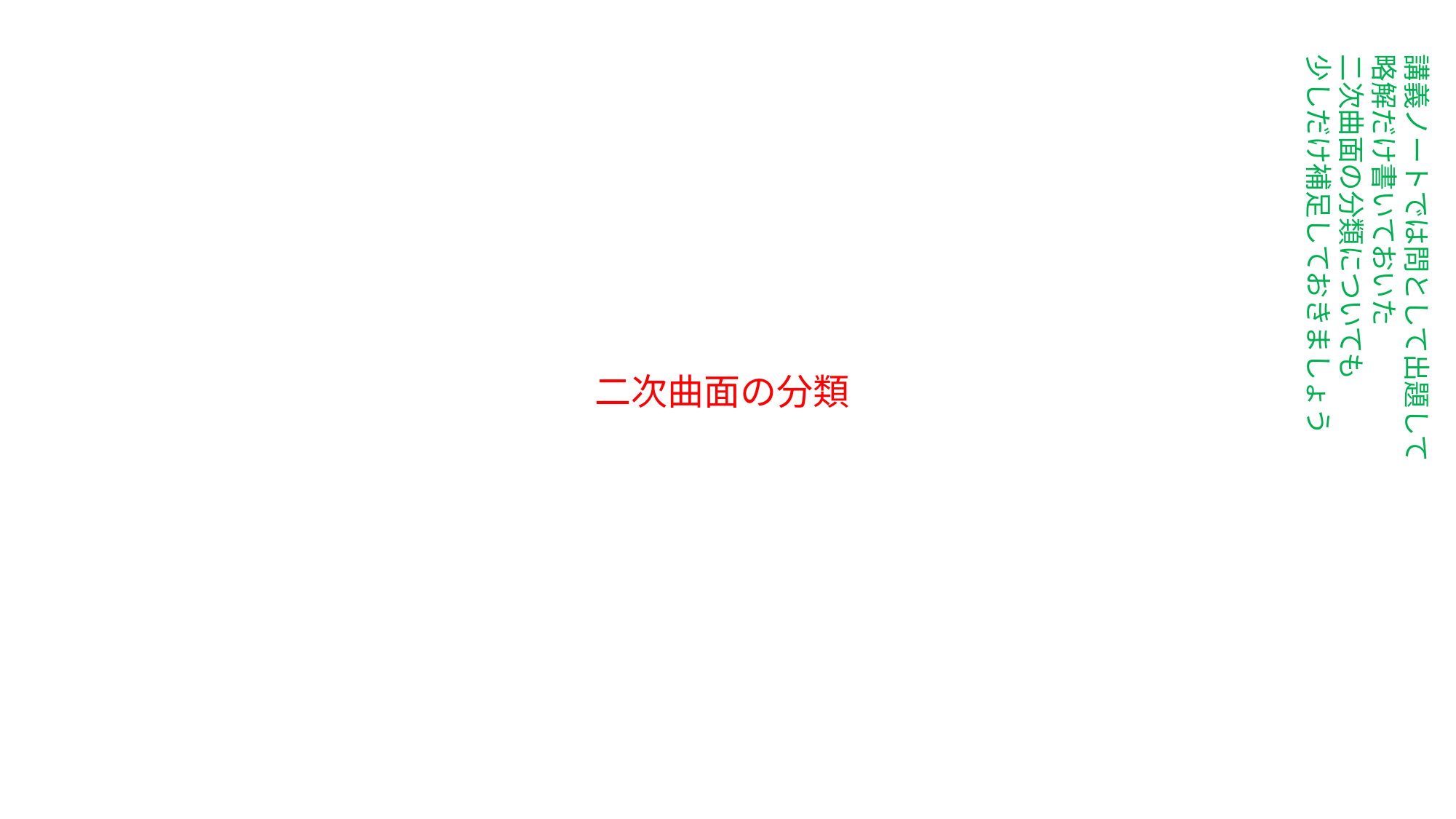

講義ノートでは問として出題して
略解だけ書いておいた
二次曲面の分類についても
少しだけ補足しておきましょう
二次曲面の分類